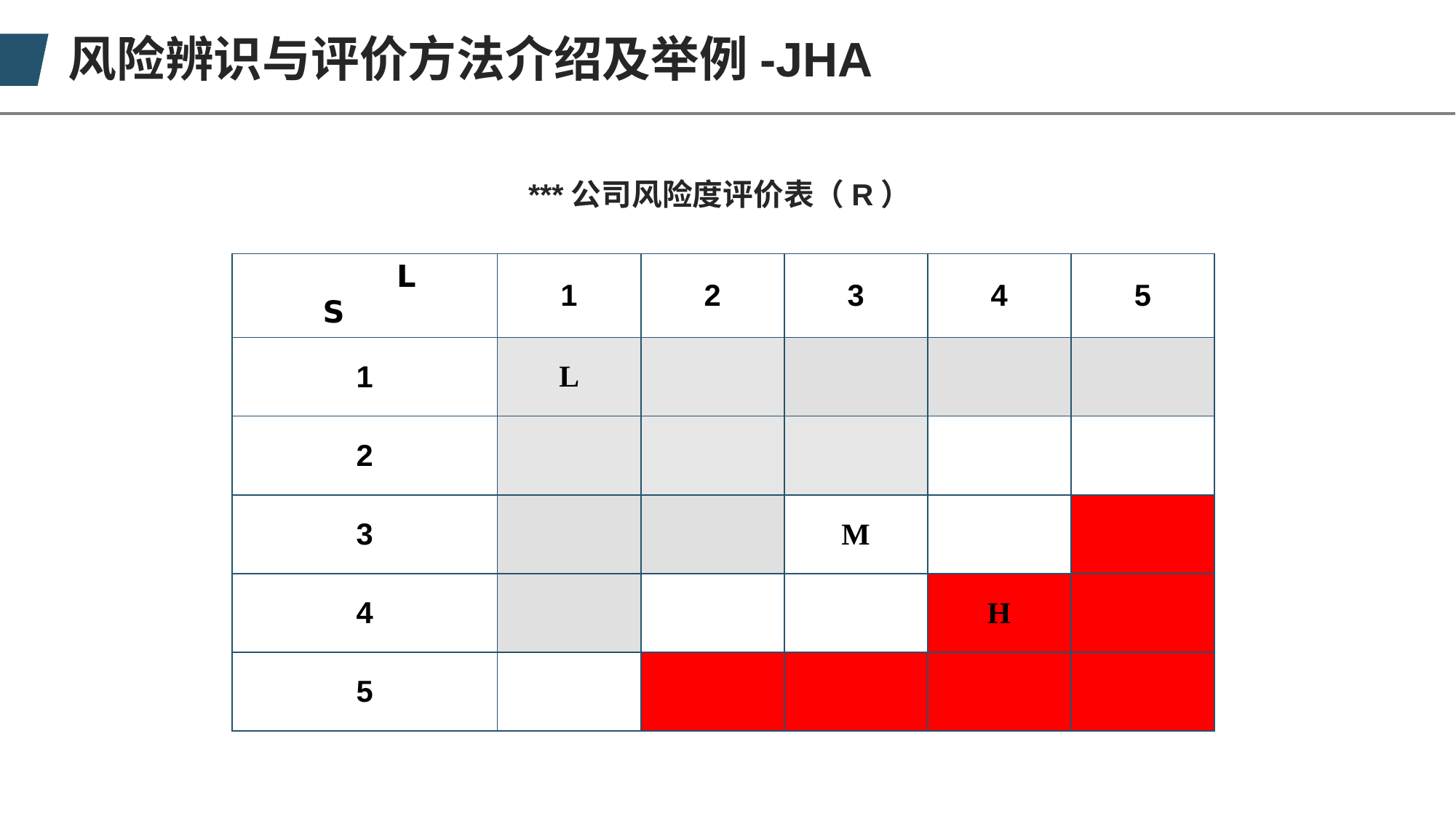

# 风险辨识与评价方法介绍及举例-JHA

***公司风险度评价表（R）
| L S | 1 | 2 | 3 | 4 | 5 |
| --- | --- | --- | --- | --- | --- |
| 1 | L |  |  |  |  |
| 2 |  |  |  |  |  |
| 3 |  |  | M |  |  |
| 4 |  |  |  | H |  |
| 5 |  |  |  |  |  |